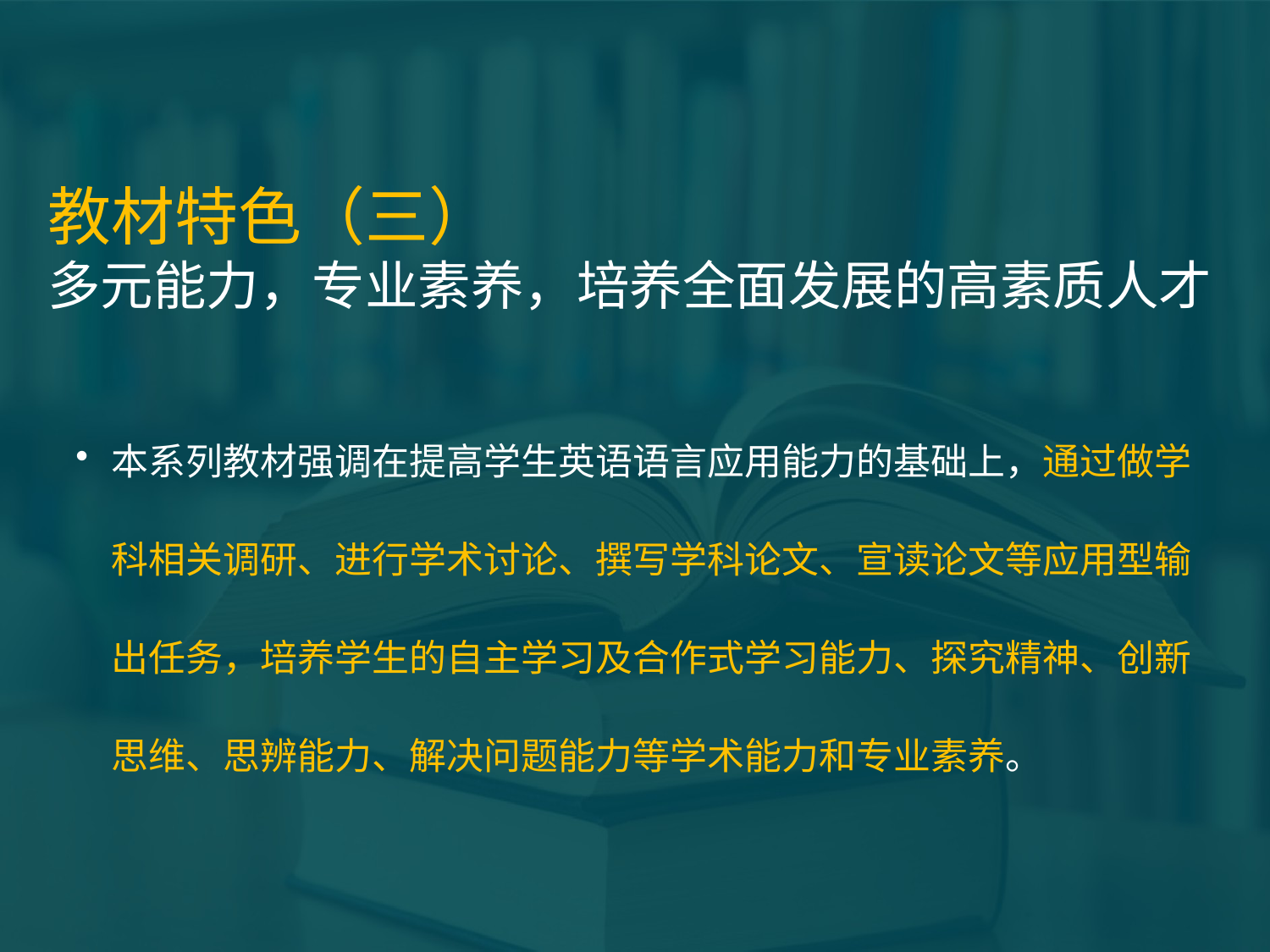

# 教材特色（三） 多元能力，专业素养，培养全面发展的高素质人才
本系列教材强调在提高学生英语语言应用能力的基础上，通过做学科相关调研、进行学术讨论、撰写学科论文、宣读论文等应用型输出任务，培养学生的自主学习及合作式学习能力、探究精神、创新思维、思辨能力、解决问题能力等学术能力和专业素养。